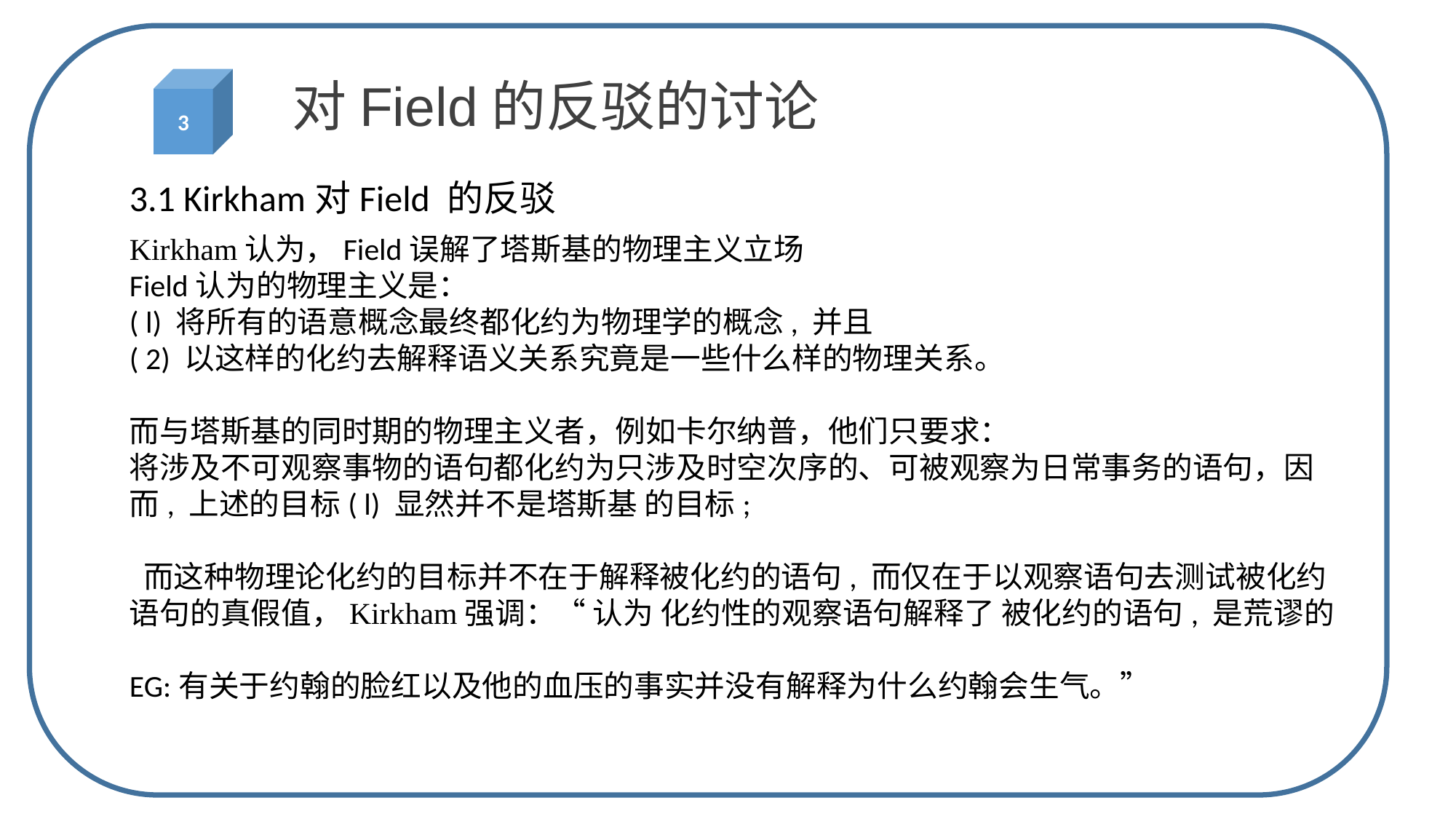

3
对Field的反驳的讨论

3.1 Kirkham对Field 的反驳
Kirkham认为，Field误解了塔斯基的物理主义立场
Field认为的物理主义是：
( l) 将所有的语意概念最终都化约为物理学的概念, 并且
( 2) 以这样的化约去解释语义关系究竟是一些什么样的物理关系。

而与塔斯基的同时期的物理主义者，例如卡尔纳普，他们只要求：
将涉及不可观察事物的语句都化约为只涉及时空次序的、可被观察为日常事务的语句，因而, 上述的目标( l) 显然并不是塔斯基 的目标;

 而这种物理论化约的目标并不在于解释被化约的语句, 而仅在于以观察语句去测试被化约语句的真假值，Kirkham强调：“ 认为 化约性的观察语句解释了 被化约的语句, 是荒谬的

EG:有关于约翰的脸红以及他的血压的事实并没有解释为什么约翰会生气。”